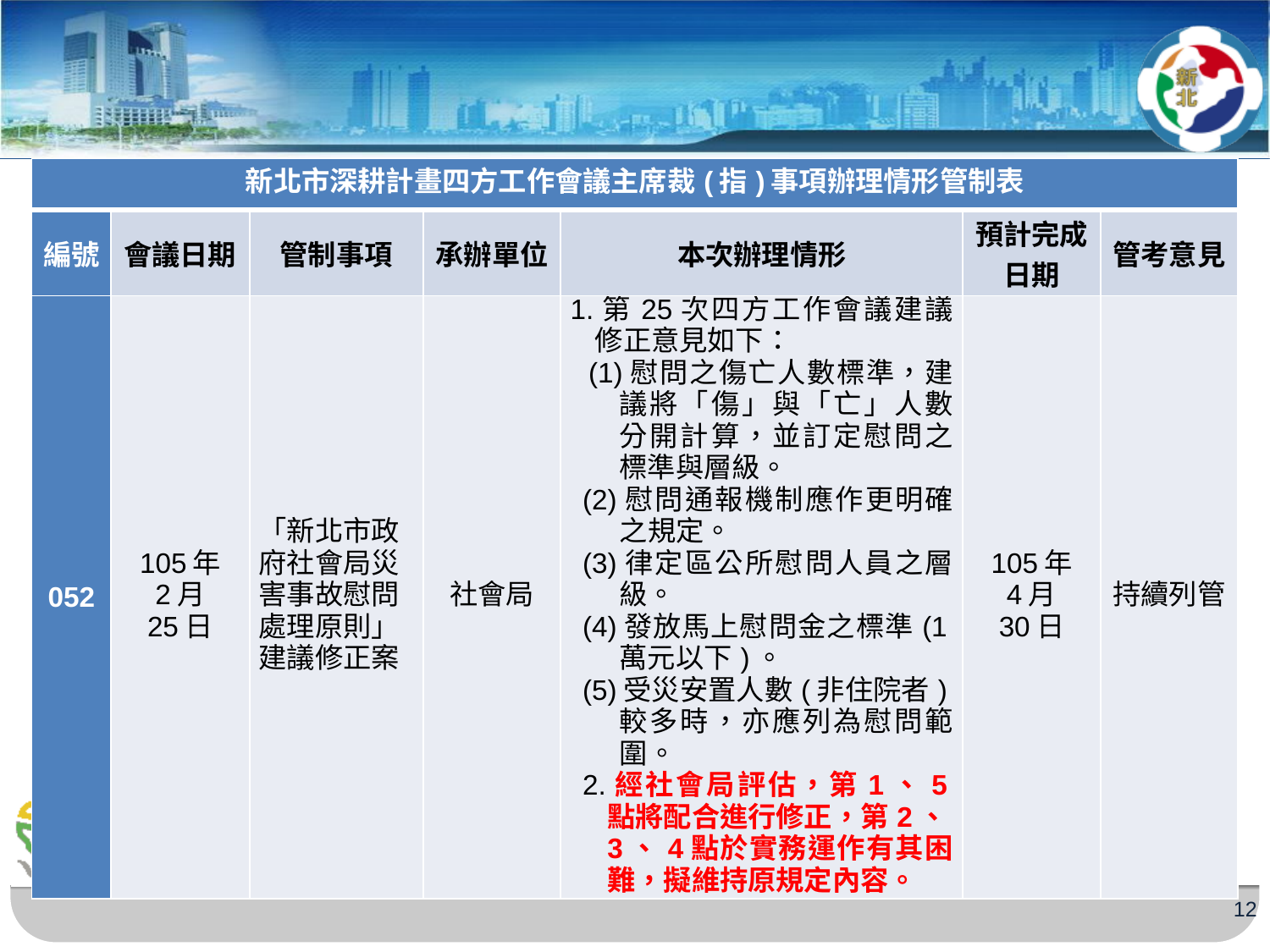

| 新北市深耕計畫四方工作會議主席裁(指)事項辦理情形管制表 |  |  |  |  |  |  |
| --- | --- | --- | --- | --- | --- | --- |
| 編號 | 會議日期 | 管制事項 | 承辦單位 | 本次辦理情形 | 預計完成日期 | 管考意見 |
| 052 | 105年 2月 25日 | 「新北市政府社會局災害事故慰問處理原則」建議修正案 | 社會局 | 1.第25次四方工作會議建議修正意見如下： (1)慰問之傷亡人數標準，建議將「傷」與「亡」人數分開計算，並訂定慰問之標準與層級。 (2)慰問通報機制應作更明確之規定。 (3)律定區公所慰問人員之層級。 (4)發放馬上慰問金之標準(1萬元以下)。 (5)受災安置人數(非住院者)較多時，亦應列為慰問範圍。 2.經社會局評估，第1、5點將配合進行修正，第2、3、4點於實務運作有其困難，擬維持原規定內容。 | 105年 4月 30日 | 持續列管 |
12